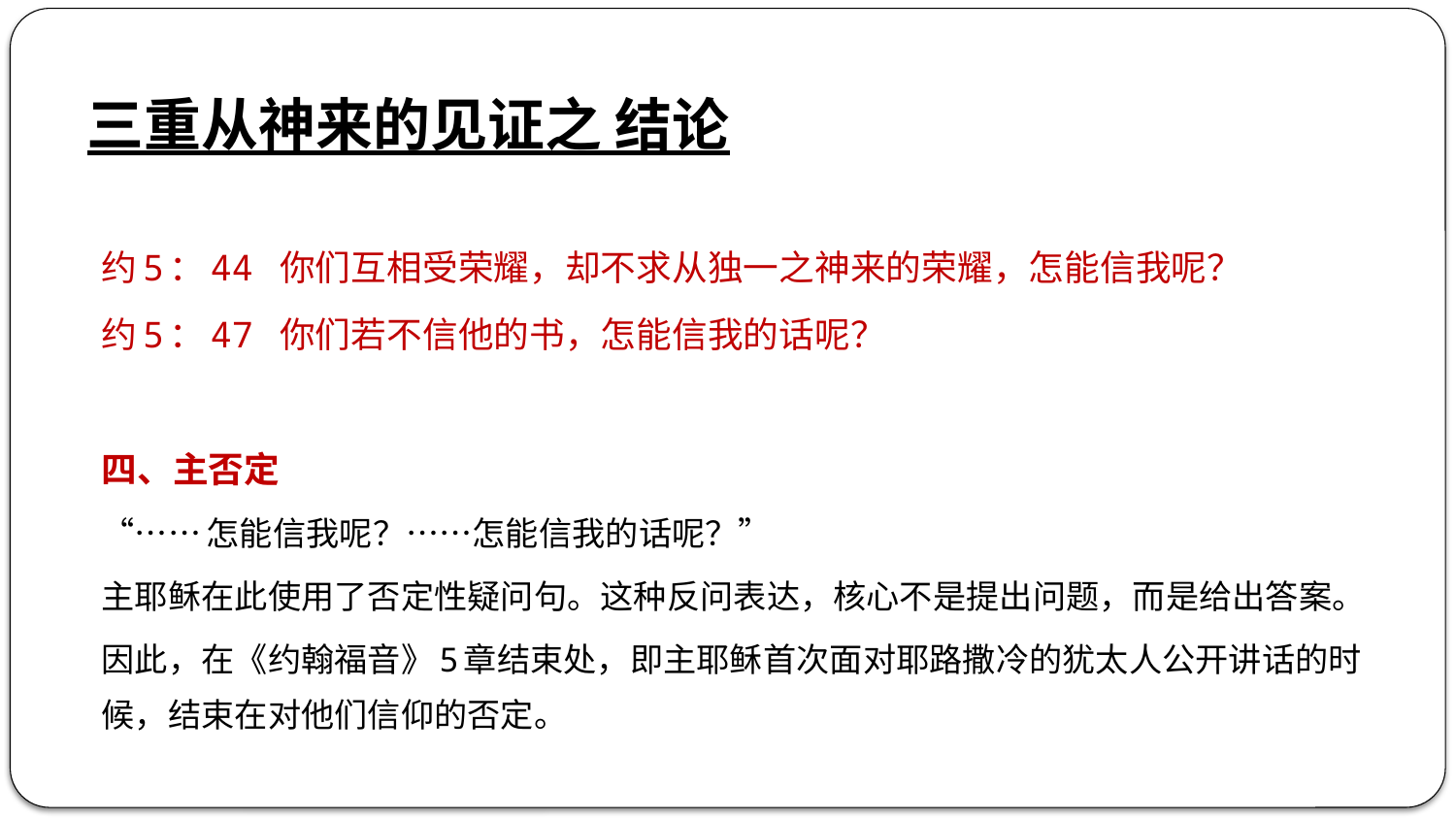

三重从神来的见证之 结论

约5：44 你们互相受荣耀，却不求从独一之神来的荣耀，怎能信我呢？
约5：47 你们若不信他的书，怎能信我的话呢？

四、主否定
“……怎能信我呢？……怎能信我的话呢？”
主耶稣在此使用了否定性疑问句。这种反问表达，核心不是提出问题，而是给出答案。
因此，在《约翰福音》5章结束处，即主耶稣首次面对耶路撒冷的犹太人公开讲话的时候，结束在对他们信仰的否定。